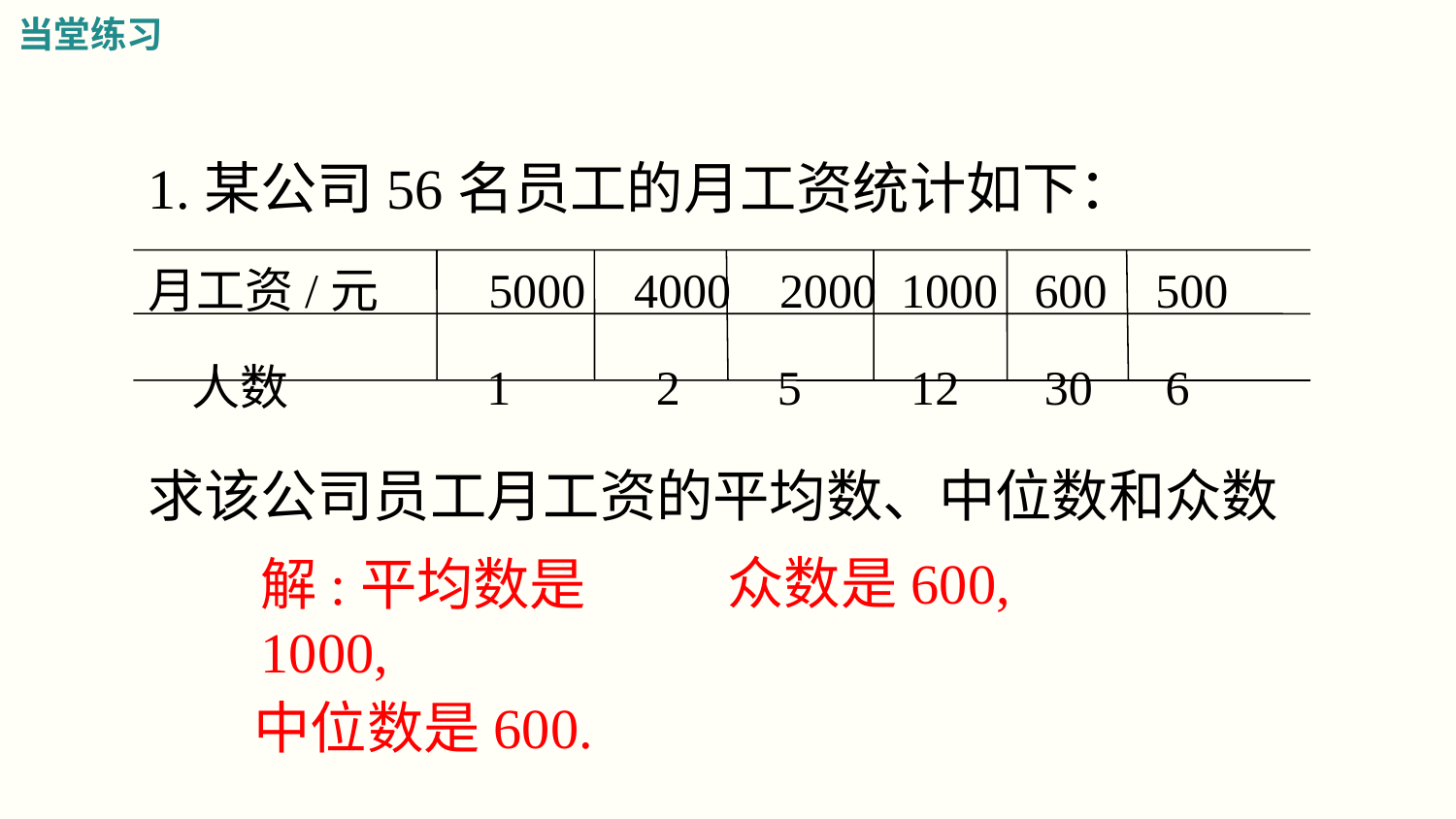

当堂练习
1.某公司56名员工的月工资统计如下：
月工资/元         5000    4000    2000  1000   600    500
   人数                 1            2        5         12       30      6
求该公司员工月工资的平均数、中位数和众数

众数是600,
解:平均数是1000,
中位数是600.